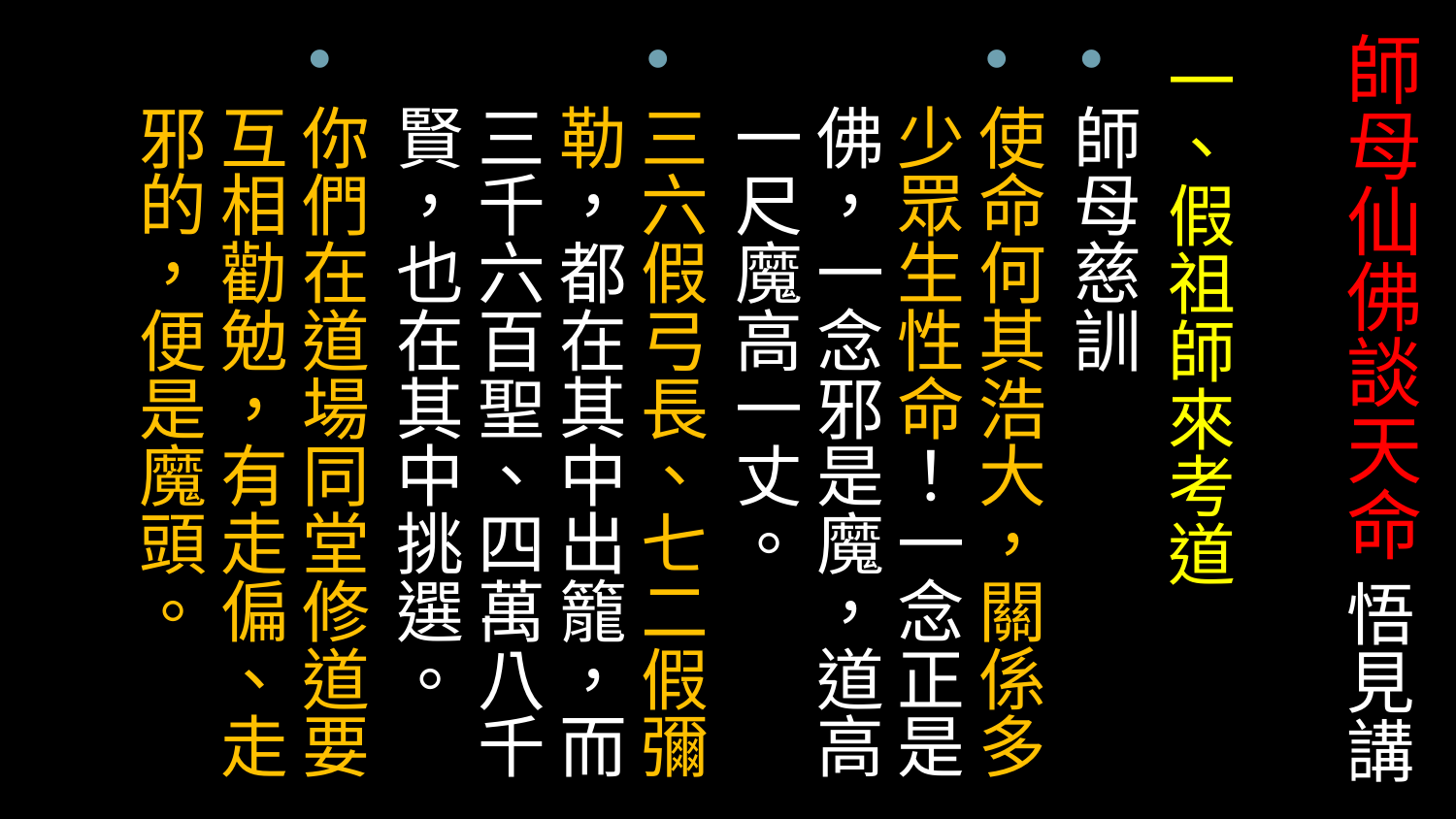

# 師母仙佛談天命 悟見講
一、假祖師來考道
師母慈訓
使命何其浩大，關係多少眾生性命！一念正是佛，一念邪是魔，道高一尺魔高一丈。
三六假弓長、七二假彌勒，都在其中出籠，而三千六百聖、四萬八千賢，也在其中挑選。
你們在道場同堂修道要互相勸勉，有走偏、走邪的，便是魔頭。